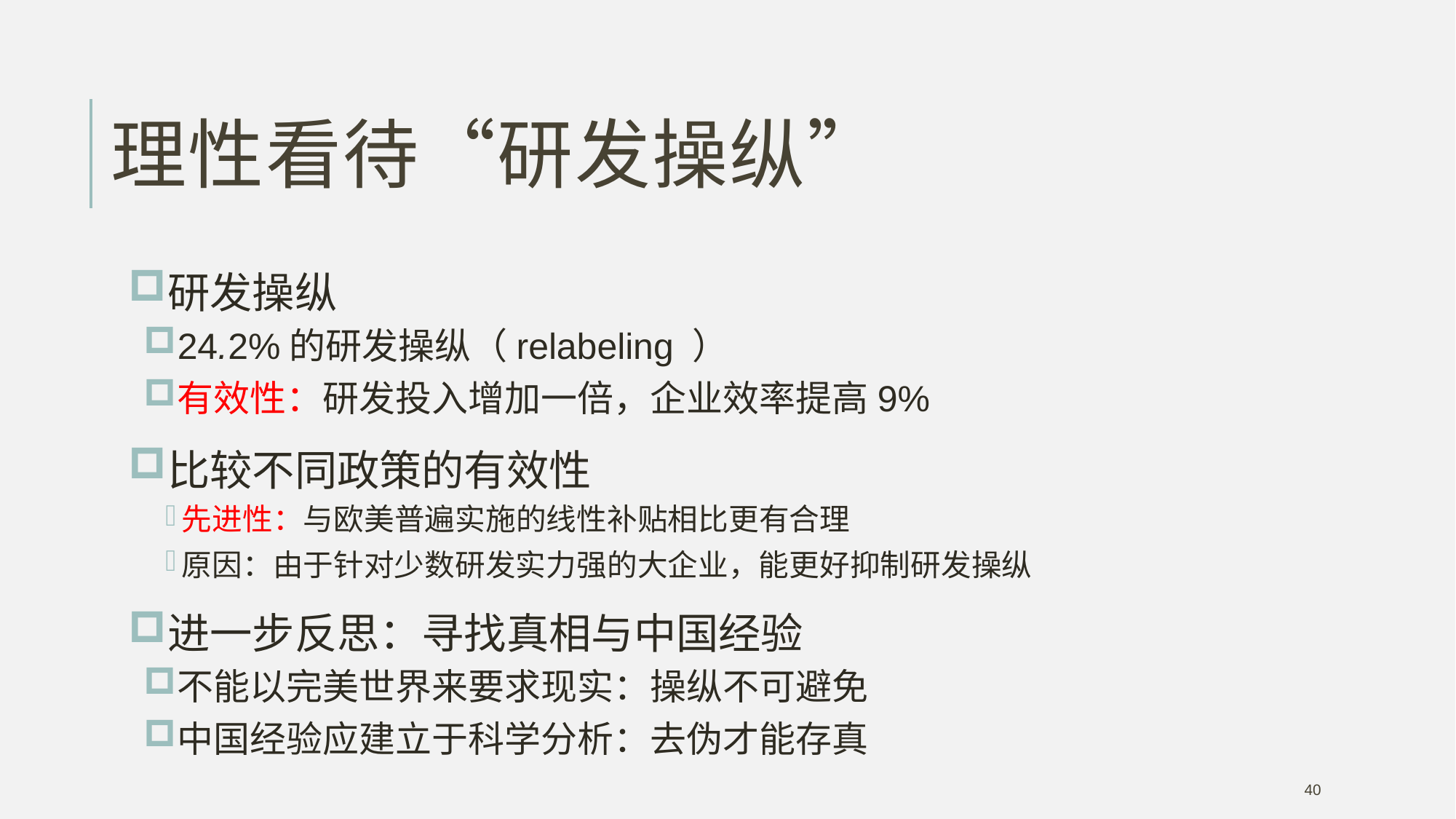

# 理性看待“研发操纵”
研发操纵
24.2%的研发操纵（relabeling ）
有效性：研发投入增加一倍，企业效率提高9%
比较不同政策的有效性
先进性：与欧美普遍实施的线性补贴相比更有合理
原因：由于针对少数研发实力强的大企业，能更好抑制研发操纵
进一步反思：寻找真相与中国经验
不能以完美世界来要求现实：操纵不可避免
中国经验应建立于科学分析：去伪才能存真
40